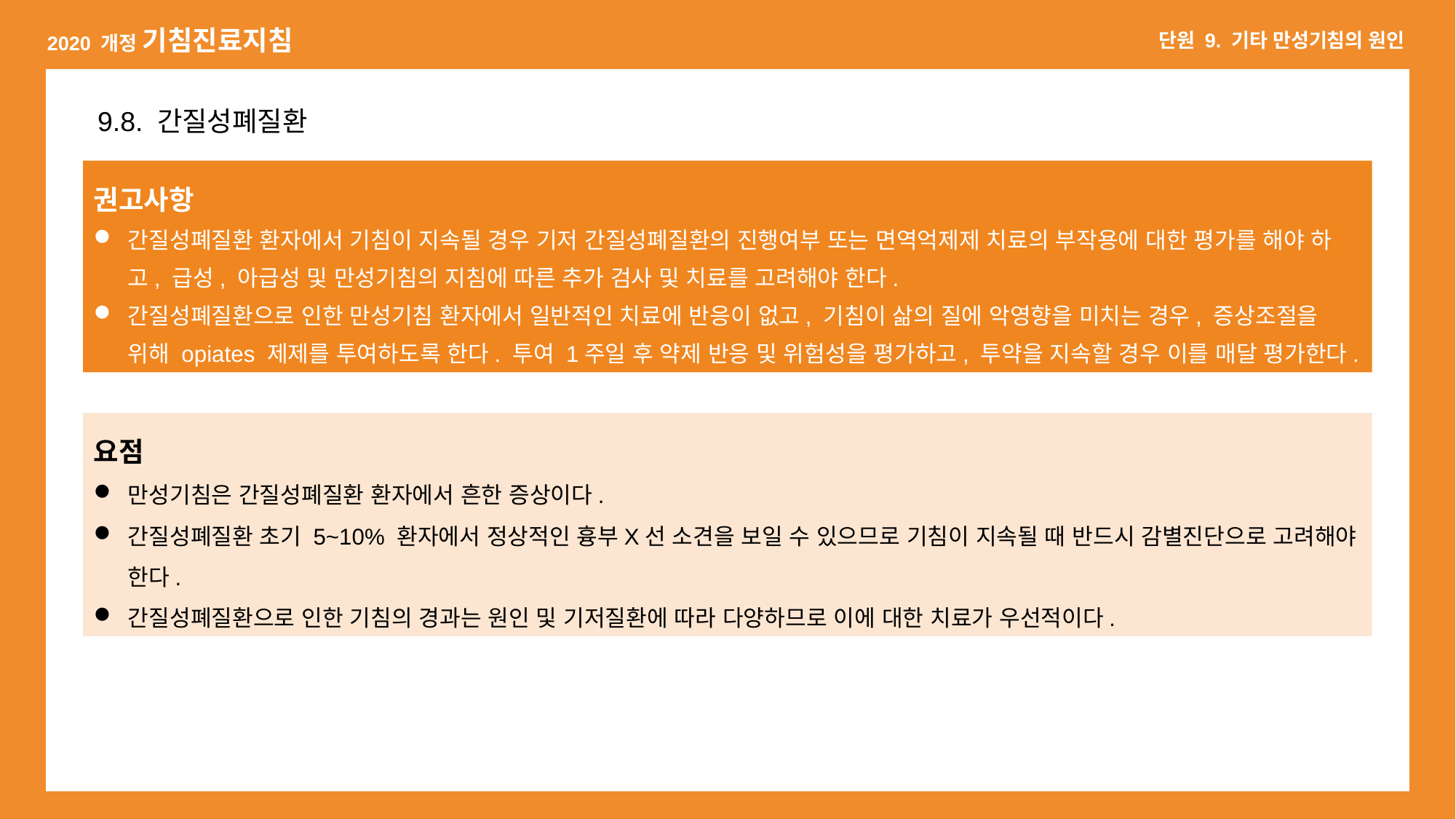

9.8. 간질성폐질환
권고사항
간질성폐질환 환자에서 기침이 지속될 경우 기저 간질성폐질환의 진행여부 또는 면역억제제 치료의 부작용에 대한 평가를 해야 하고, 급성, 아급성 및 만성기침의 지침에 따른 추가 검사 및 치료를 고려해야 한다.
간질성폐질환으로 인한 만성기침 환자에서 일반적인 치료에 반응이 없고, 기침이 삶의 질에 악영향을 미치는 경우, 증상조절을 위해 opiates 제제를 투여하도록 한다. 투여 1주일 후 약제 반응 및 위험성을 평가하고, 투약을 지속할 경우 이를 매달 평가한다.
요점
만성기침은 간질성폐질환 환자에서 흔한 증상이다.
간질성폐질환 초기 5~10% 환자에서 정상적인 흉부X선 소견을 보일 수 있으므로 기침이 지속될 때 반드시 감별진단으로 고려해야 한다.
간질성폐질환으로 인한 기침의 경과는 원인 및 기저질환에 따라 다양하므로 이에 대한 치료가 우선적이다.